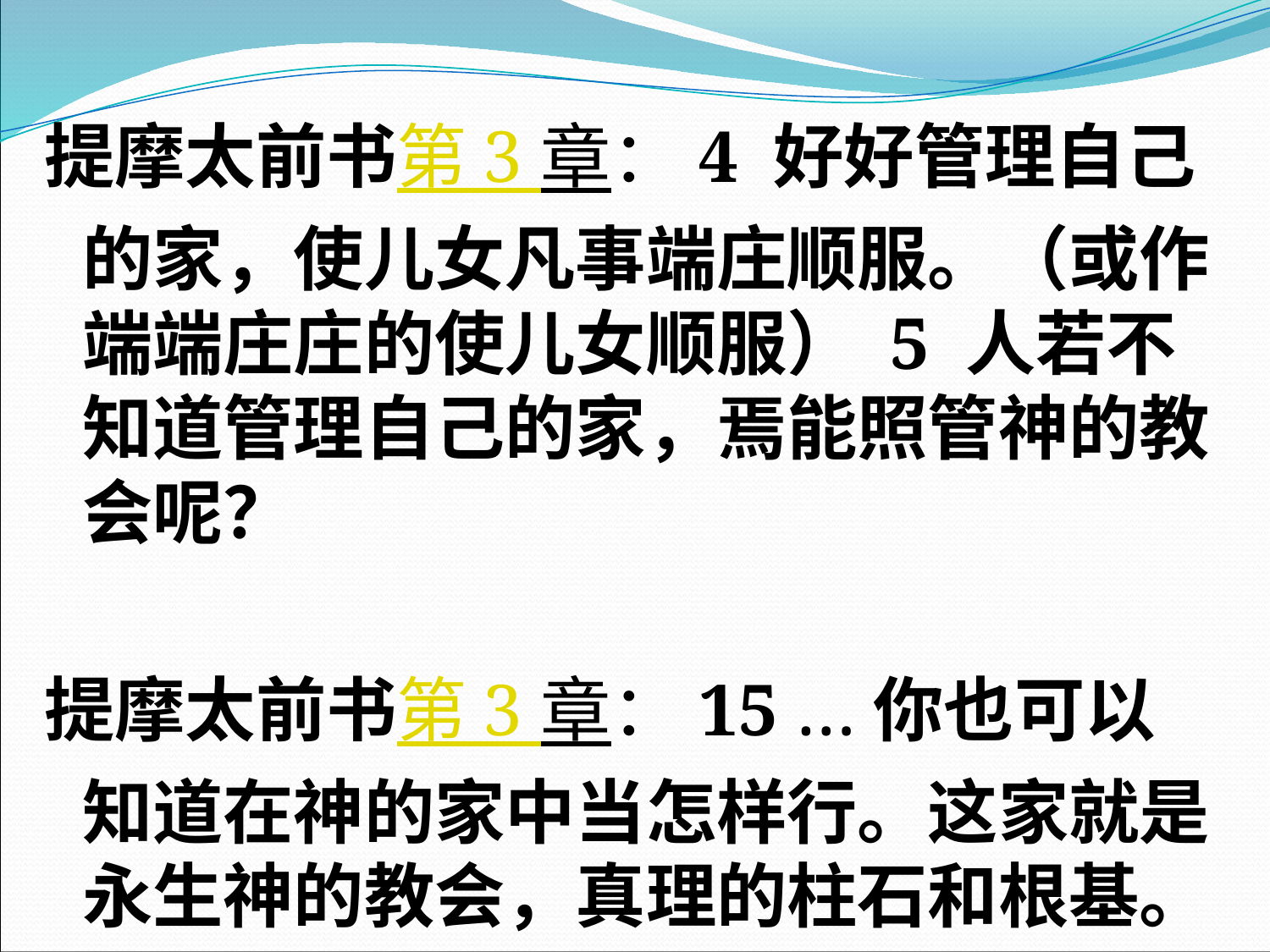

#
提摩太前书第 3 章：4 好好管理自己的家，使儿女凡事端庄顺服。（或作端端庄庄的使儿女顺服） 5 人若不知道管理自己的家，焉能照管神的教会呢？

提摩太前书第 3 章：15 …你也可以知道在神的家中当怎样行。这家就是永生神的教会，真理的柱石和根基。